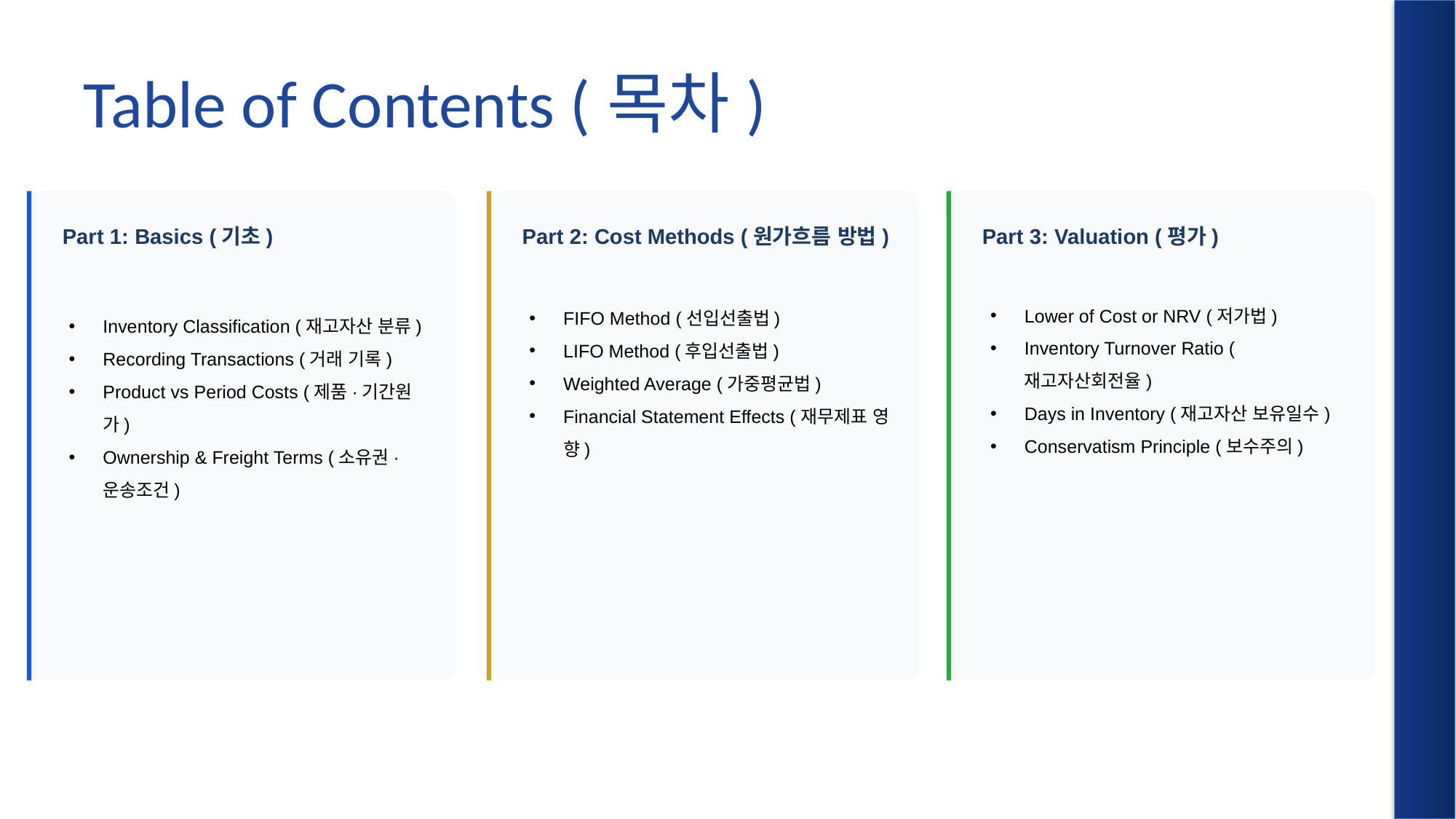

# Table of Contents (목차)

Part 2: Cost Methods (원가흐름 방법)
Part 1: Basics (기초)
Part 3: Valuation (평가)
Lower of Cost or NRV (저가법)
Inventory Turnover Ratio (재고자산회전율)
Days in Inventory (재고자산 보유일수)
Conservatism Principle (보수주의)
FIFO Method (선입선출법)
LIFO Method (후입선출법)
Weighted Average (가중평균법)
Financial Statement Effects (재무제표 영향)
Inventory Classification (재고자산 분류)
Recording Transactions (거래 기록)
Product vs Period Costs (제품·기간원가)
Ownership & Freight Terms (소유권·운송조건)